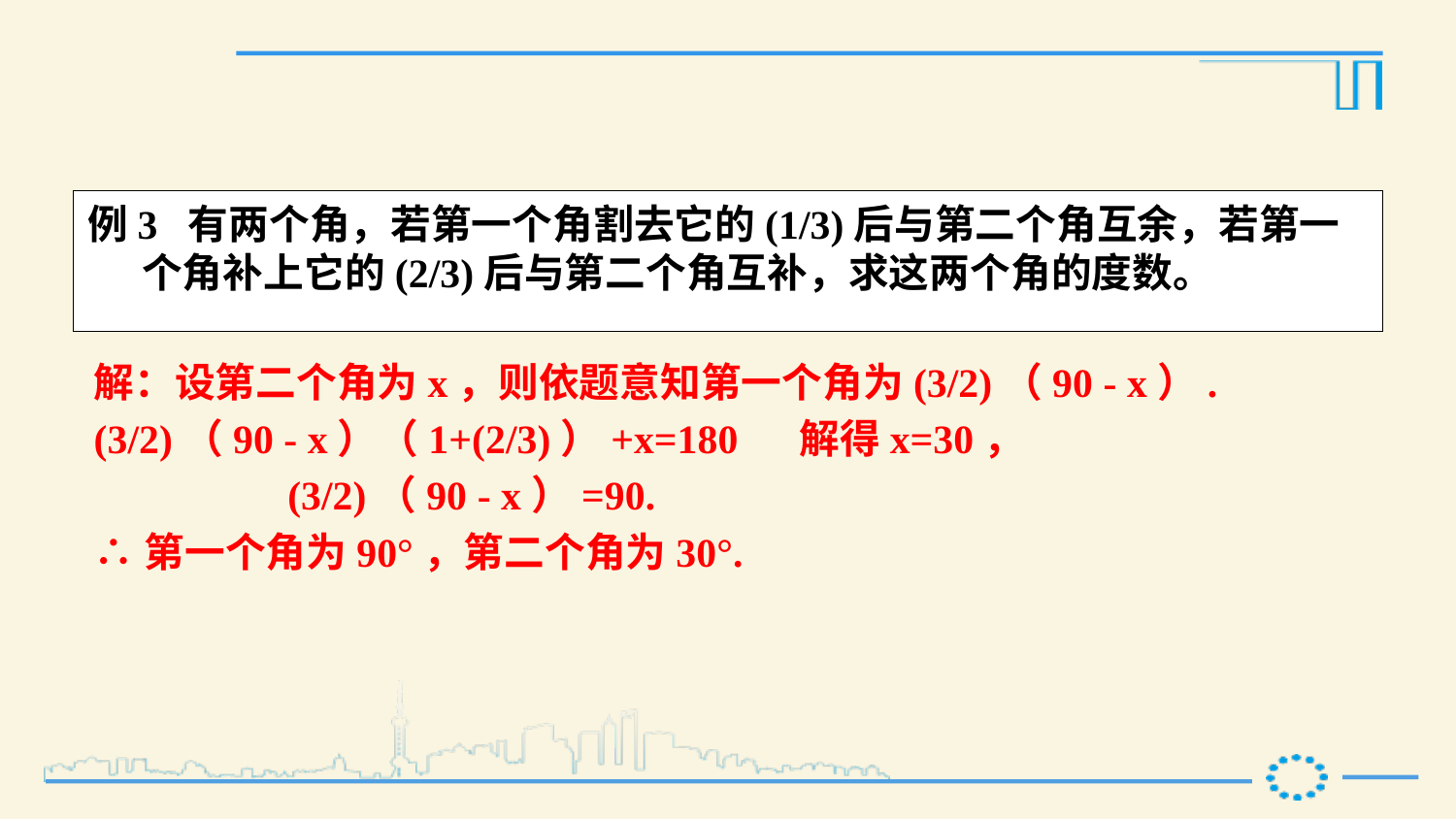

例3  有两个角，若第一个角割去它的(1/3)后与第二个角互余，若第一个角补上它的(2/3)后与第二个角互补，求这两个角的度数。
解：设第二个角为x，则依题意知第一个角为(3/2)（90 - x）.
(3/2)（90 - x）（1+(2/3)）+x=180     解得x=30，
                   (3/2)（90 - x）=90.
∴第一个角为90°，第二个角为30°.